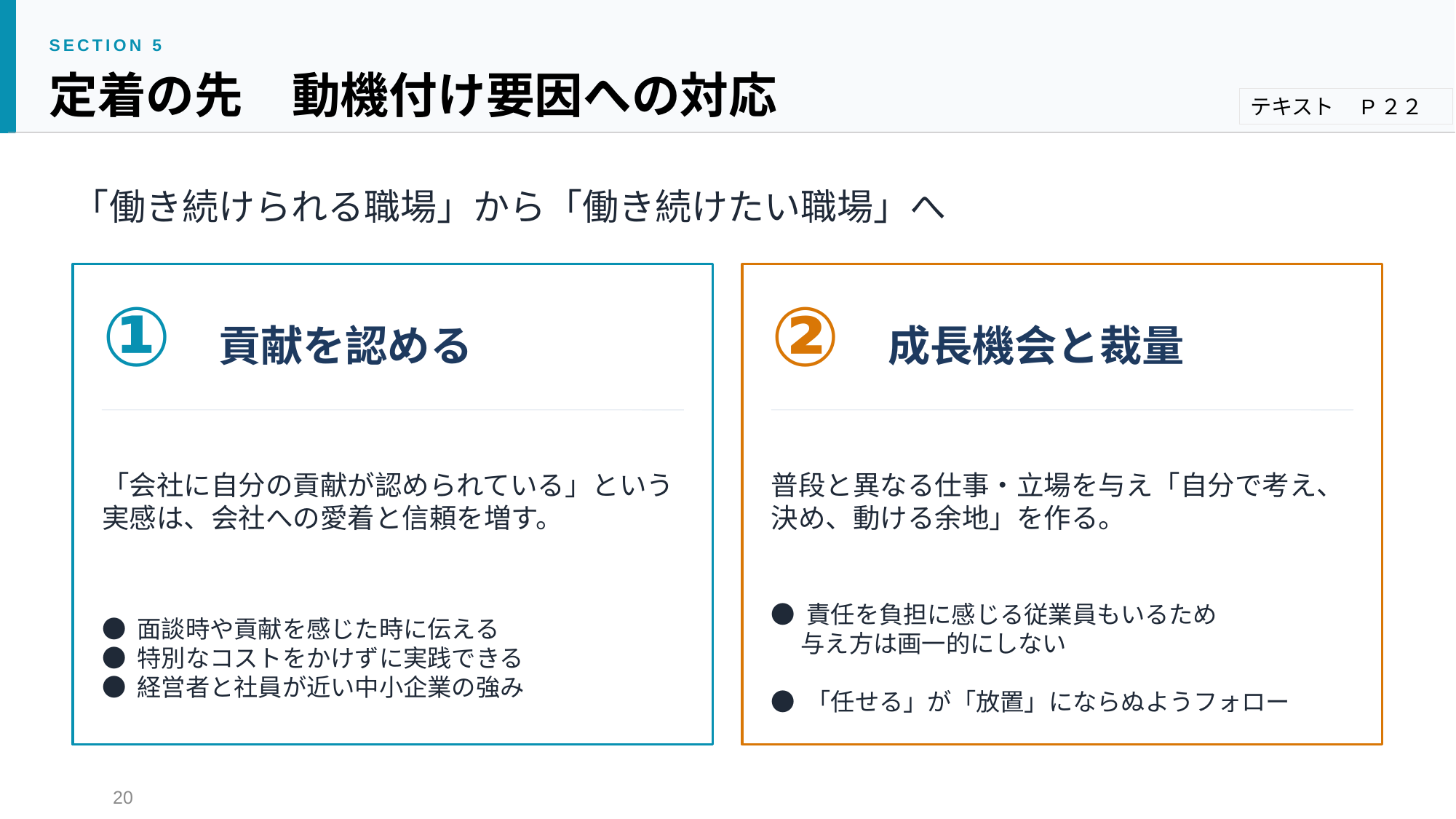

SECTION 5
定着の先　動機付け要因への対応
テキスト　P２２
「働き続けられる職場」から「働き続けたい職場」へ

①
②
貢献を認める
成長機会と裁量

「会社に自分の貢献が認められている」という実感は、会社への愛着と信頼を増す。
普段と異なる仕事・立場を与え「自分で考え、決め、動ける余地」を作る。
● 面談時や貢献を感じた時に伝える
● 特別なコストをかけずに実践できる
● 経営者と社員が近い中小企業の強み
● 責任を負担に感じる従業員もいるため
　 与え方は画一的にしない

● 「任せる」が「放置」にならぬようフォロー
→ 短時間勤務・テレワーク整備、業務マニュアル化による属人性排除で離職を防げる可能性
20
定着の鍵は制度よりも、日々の関わりの中にある。